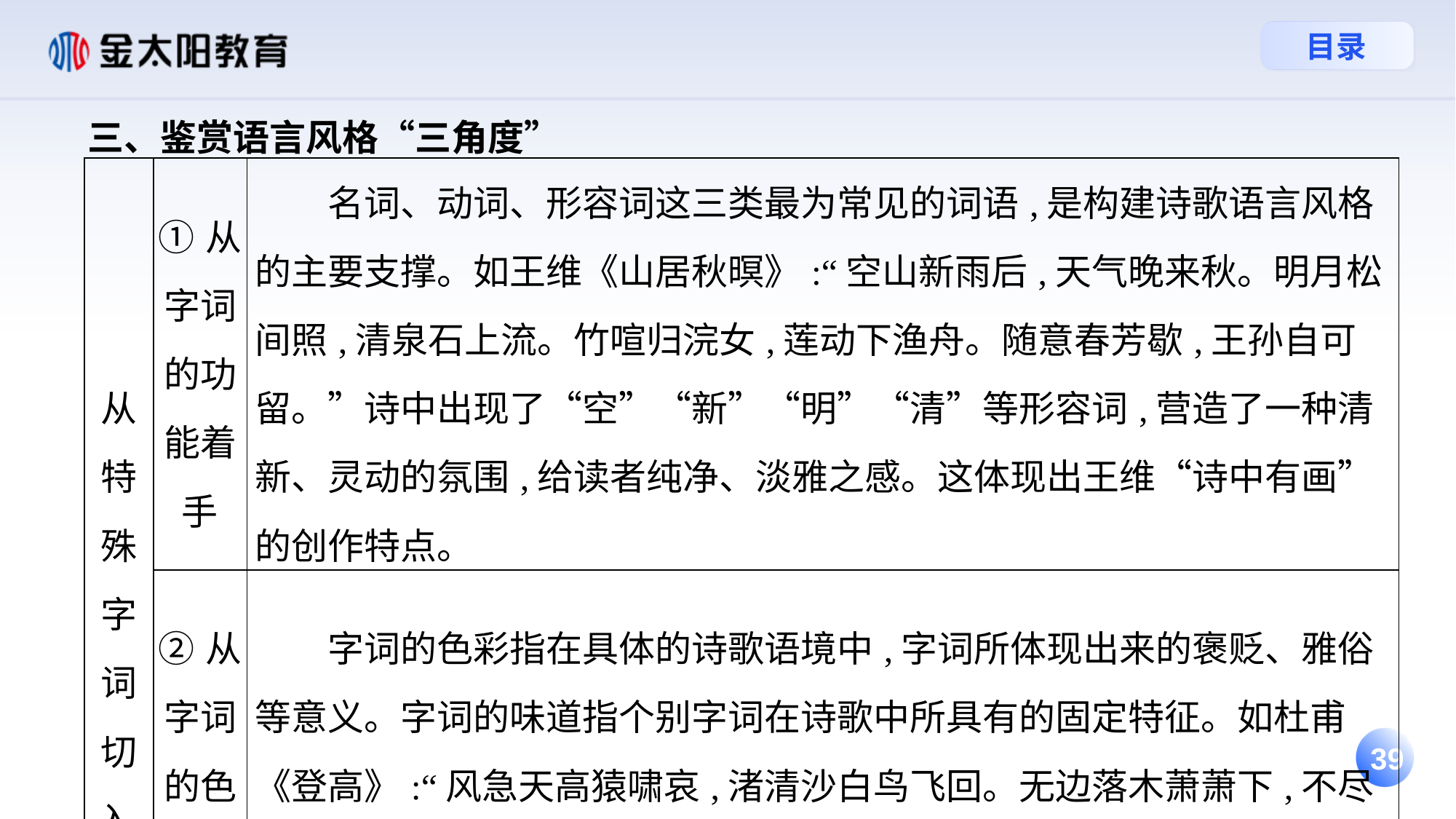

三、鉴赏语言风格“三角度”
| 从特殊字词切入 | ①从字词的功能着手 | 名词、动词、形容词这三类最为常见的词语,是构建诗歌语言风格的主要支撑。如王维《山居秋暝》:“空山新雨后,天气晚来秋。明月松间照,清泉石上流。竹喧归浣女,莲动下渔舟。随意春芳歇,王孙自可留。”诗中出现了“空”“新”“明”“清”等形容词,营造了一种清新、灵动的氛围,给读者纯净、淡雅之感。这体现出王维“诗中有画”的创作特点。 |
| --- | --- | --- |
|  | ②从字词的色彩、味道着手 | 字词的色彩指在具体的诗歌语境中,字词所体现出来的褒贬、雅俗等意义。字词的味道指个别字词在诗歌中所具有的固定特征。如杜甫《登高》:“风急天高猿啸哀,渚清沙白鸟飞回。无边落木萧萧下,不尽长江滚滚来。万里悲秋常作客,百年多病独登台。艰难苦恨繁霜鬓,潦倒新停浊酒杯。”在这首诗中,“萧萧”一词带有明显的“悲凉”味道,而“独”又将这种情感升华到了一个新的高度。 |